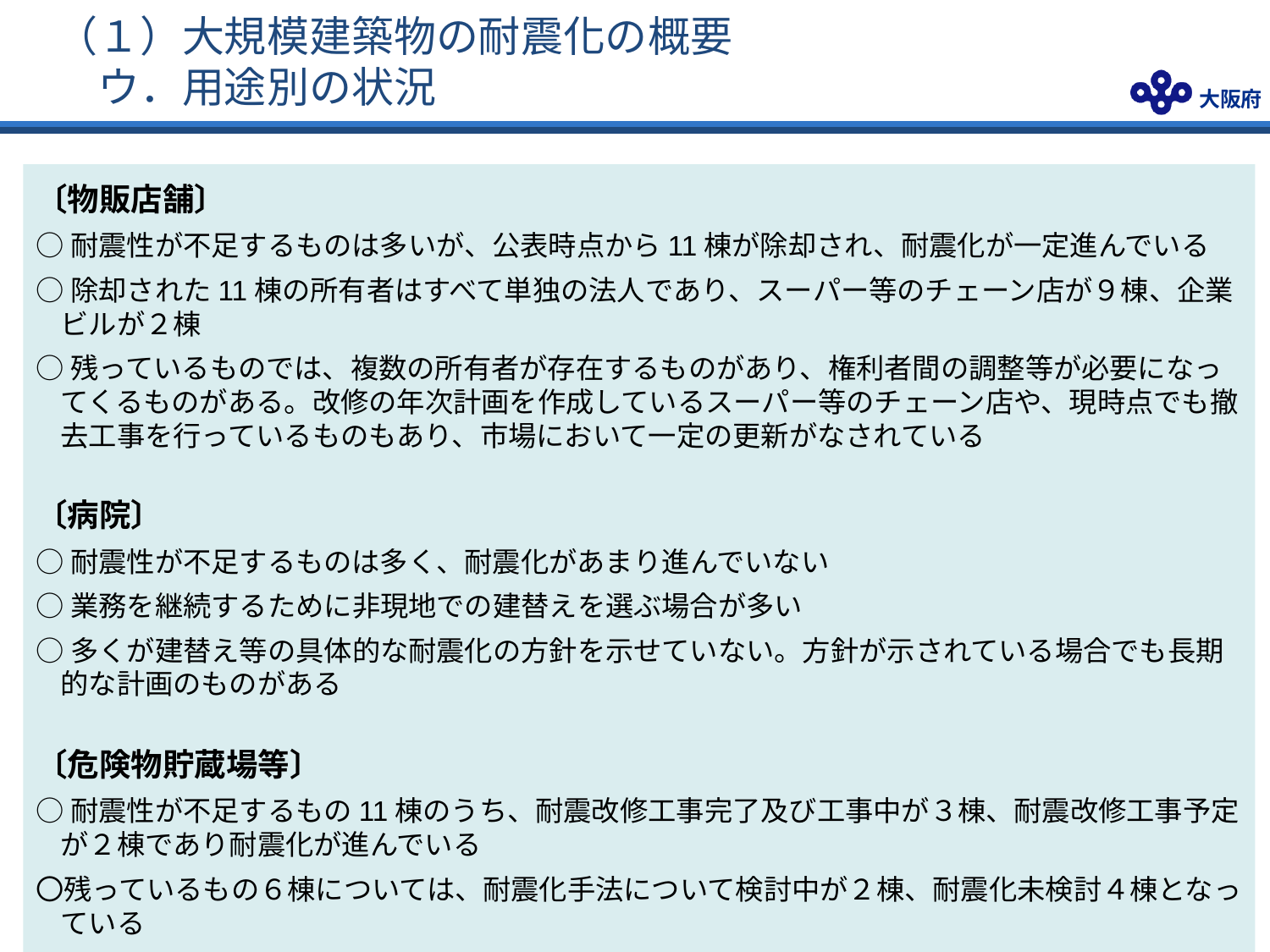

# （１）大規模建築物の耐震化の概要　 　　ウ．用途別の状況
〔物販店舗〕
○耐震性が不足するものは多いが、公表時点から11棟が除却され、耐震化が一定進んでいる
○除却された11棟の所有者はすべて単独の法人であり、スーパー等のチェーン店が９棟、企業ビルが２棟
○残っているものでは、複数の所有者が存在するものがあり、権利者間の調整等が必要になってくるものがある。改修の年次計画を作成しているスーパー等のチェーン店や、現時点でも撤去工事を行っているものもあり、市場において一定の更新がなされている

〔病院〕
○耐震性が不足するものは多く、耐震化があまり進んでいない
○業務を継続するために非現地での建替えを選ぶ場合が多い
○多くが建替え等の具体的な耐震化の方針を示せていない。方針が示されている場合でも長期的な計画のものがある

〔危険物貯蔵場等〕
○耐震性が不足するもの11棟のうち、耐震改修工事完了及び工事中が３棟、耐震改修工事予定が２棟であり耐震化が進んでいる
〇残っているもの６棟については、耐震化手法について検討中が２棟、耐震化未検討４棟となっている
30